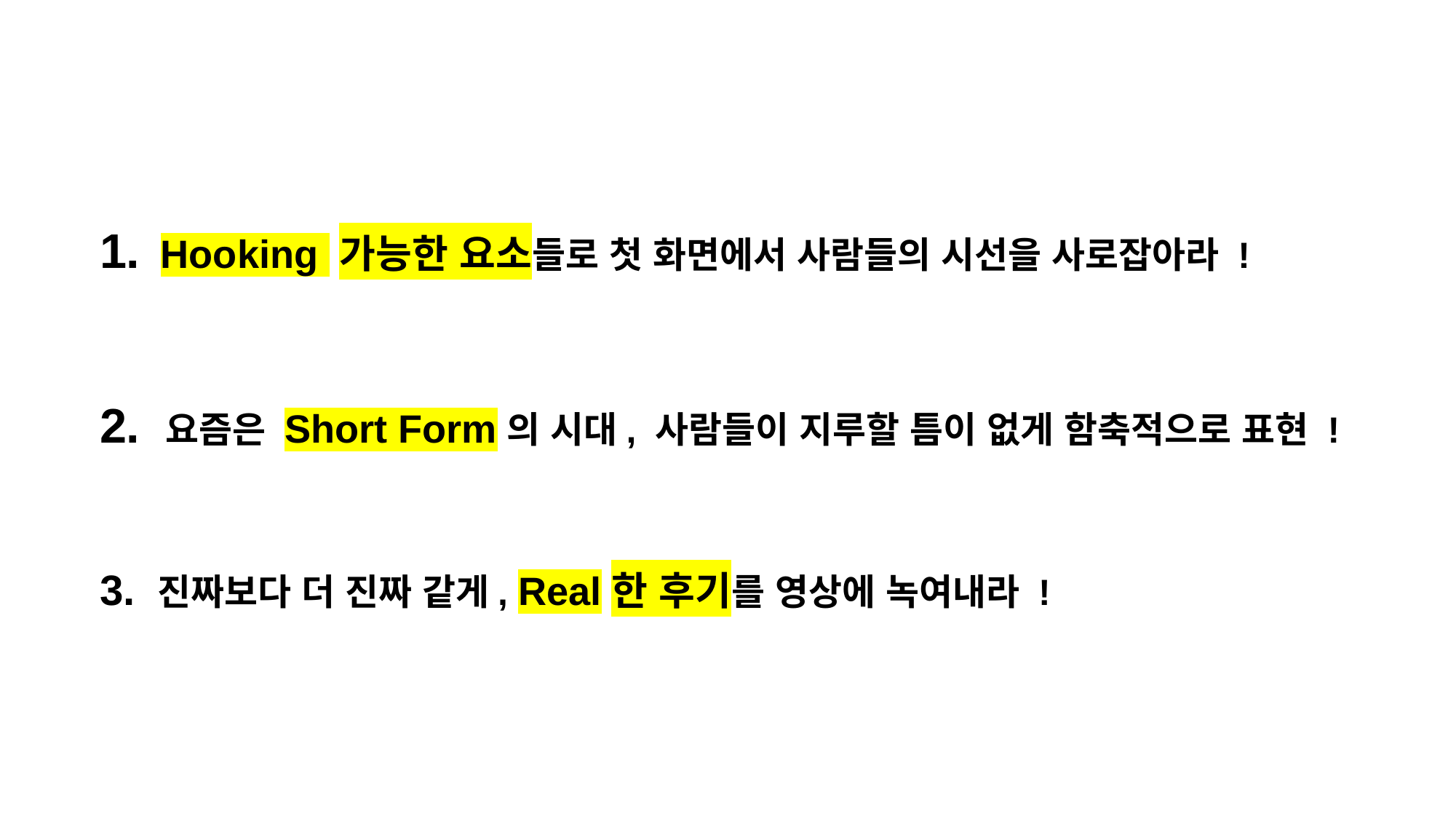

1.  Hooking 가능한 요소들로 첫 화면에서 사람들의 시선을 사로잡아라 !

2. 요즘은 Short Form의 시대, 사람들이 지루할 틈이 없게 함축적으로 표현 !
3. 진짜보다 더 진짜 같게, Real한 후기를 영상에 녹여내라 !